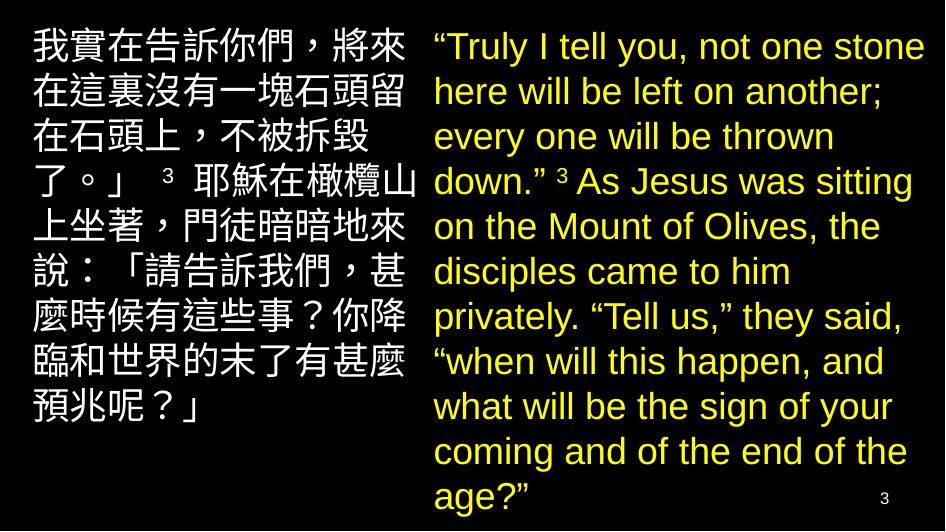

我實在告訴你們，將來在這裏沒有一塊石頭留在石頭上，不被拆毀了。」 3 耶穌在橄欖山上坐著，門徒暗暗地來說：「請告訴我們，甚麼時候有這些事？你降臨和世界的末了有甚麼預兆呢？」

“Truly I tell you, not one stone here will be left on another; every one will be thrown down.” 3 As Jesus was sitting on the Mount of Olives, the disciples came to him privately. “Tell us,” they said, “when will this happen, and what will be the sign of your coming and of the end of the age?”
3